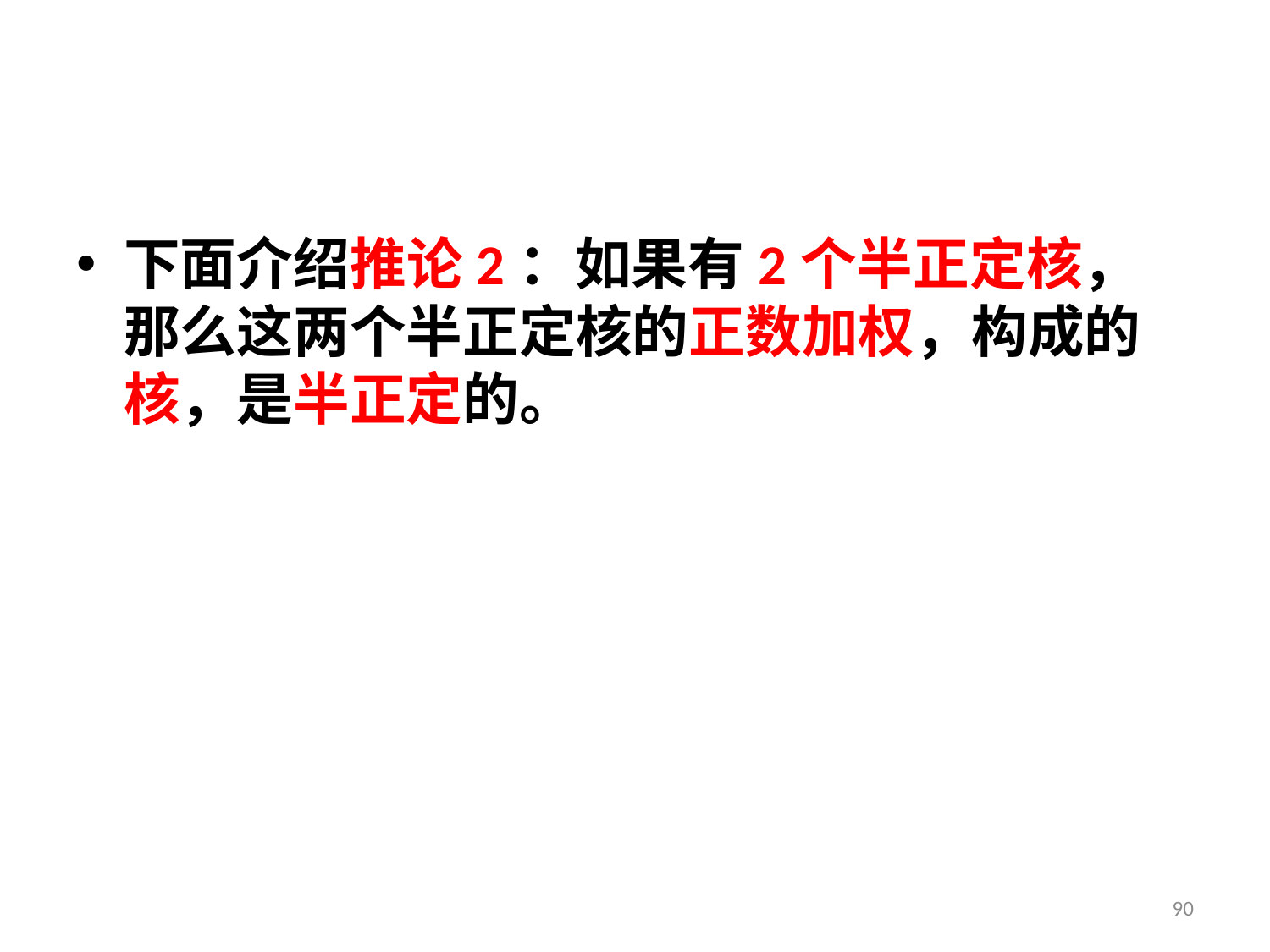

下面介绍推论2：如果有2个半正定核，那么这两个半正定核的正数加权，构成的核，是半正定的。
90